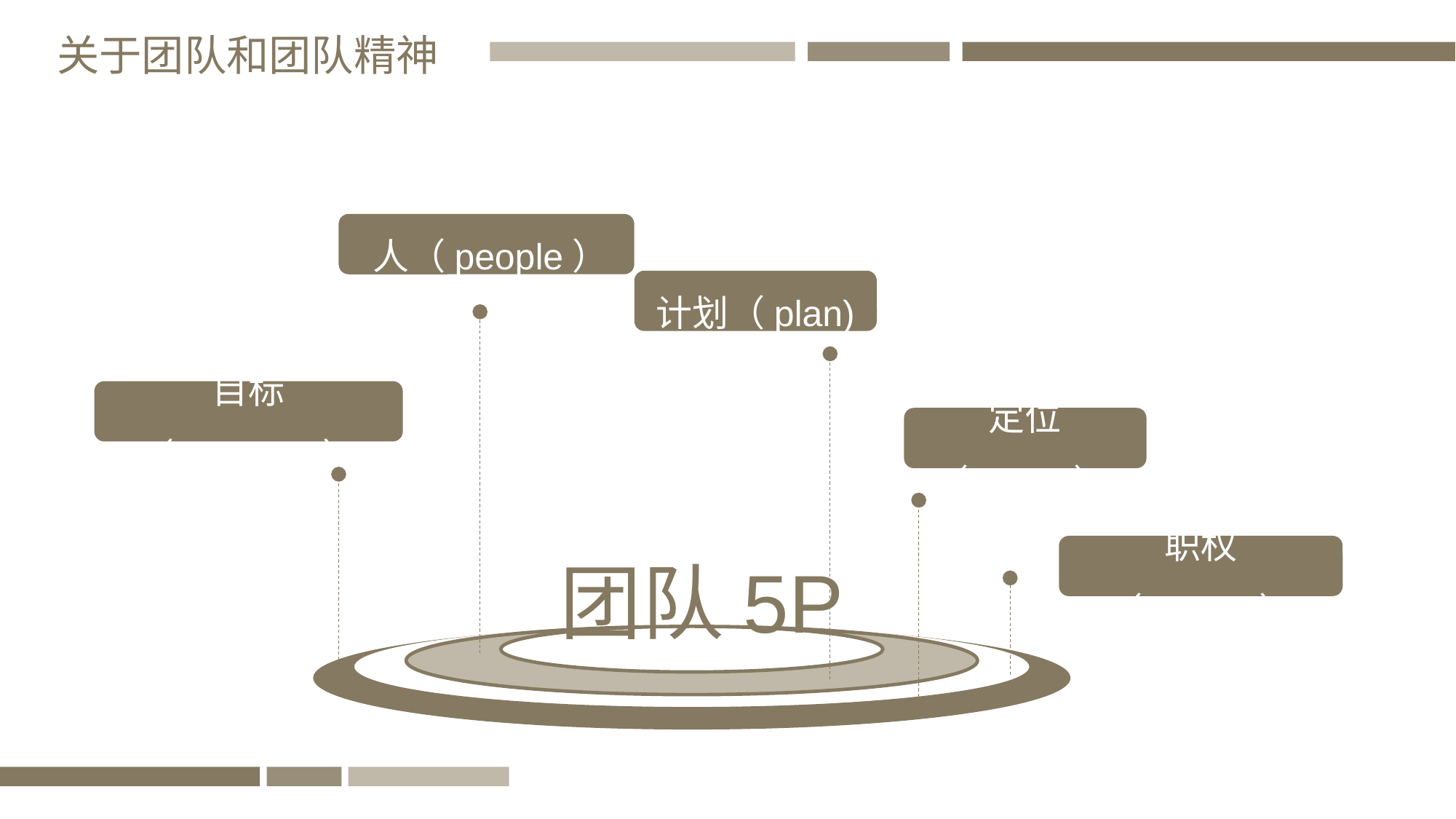

关于团队和团队精神
 人（people）
计划（plan)
目标（purpose）
定位（place）
职权（power）
团队5P